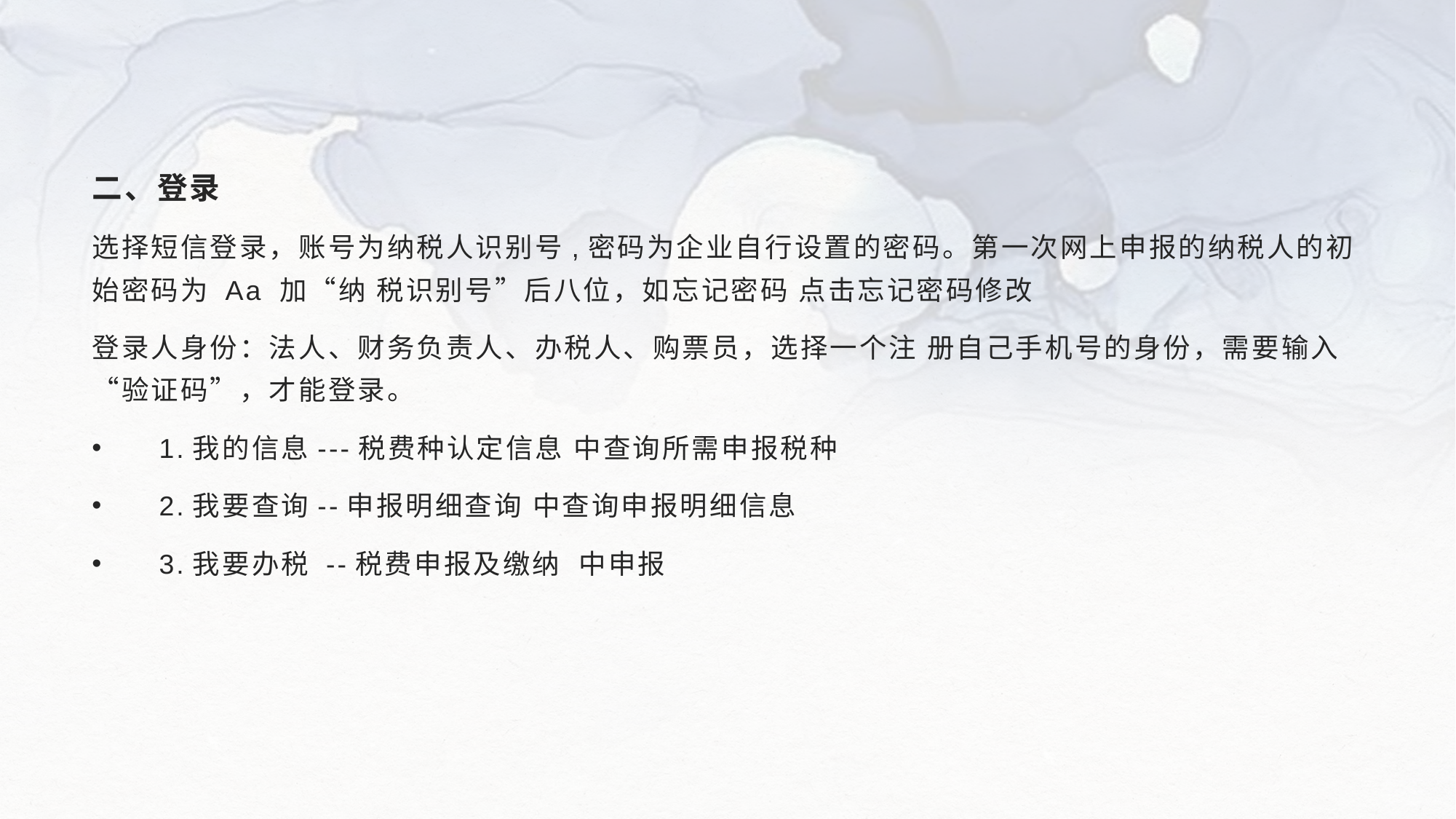

二、登录
选择短信登录，账号为纳税人识别号,密码为企业自行设置的密码。第一次网上申报的纳税人的初始密码为 Aa 加“纳 税识别号”后八位，如忘记密码 点击忘记密码修改
登录人身份：法人、财务负责人、办税人、购票员，选择一个注 册自己手机号的身份，需要输入“验证码”，才能登录。
    1.我的信息---税费种认定信息 中查询所需申报税种
    2.我要查询--申报明细查询 中查询申报明细信息
    3.我要办税 --税费申报及缴纳  中申报